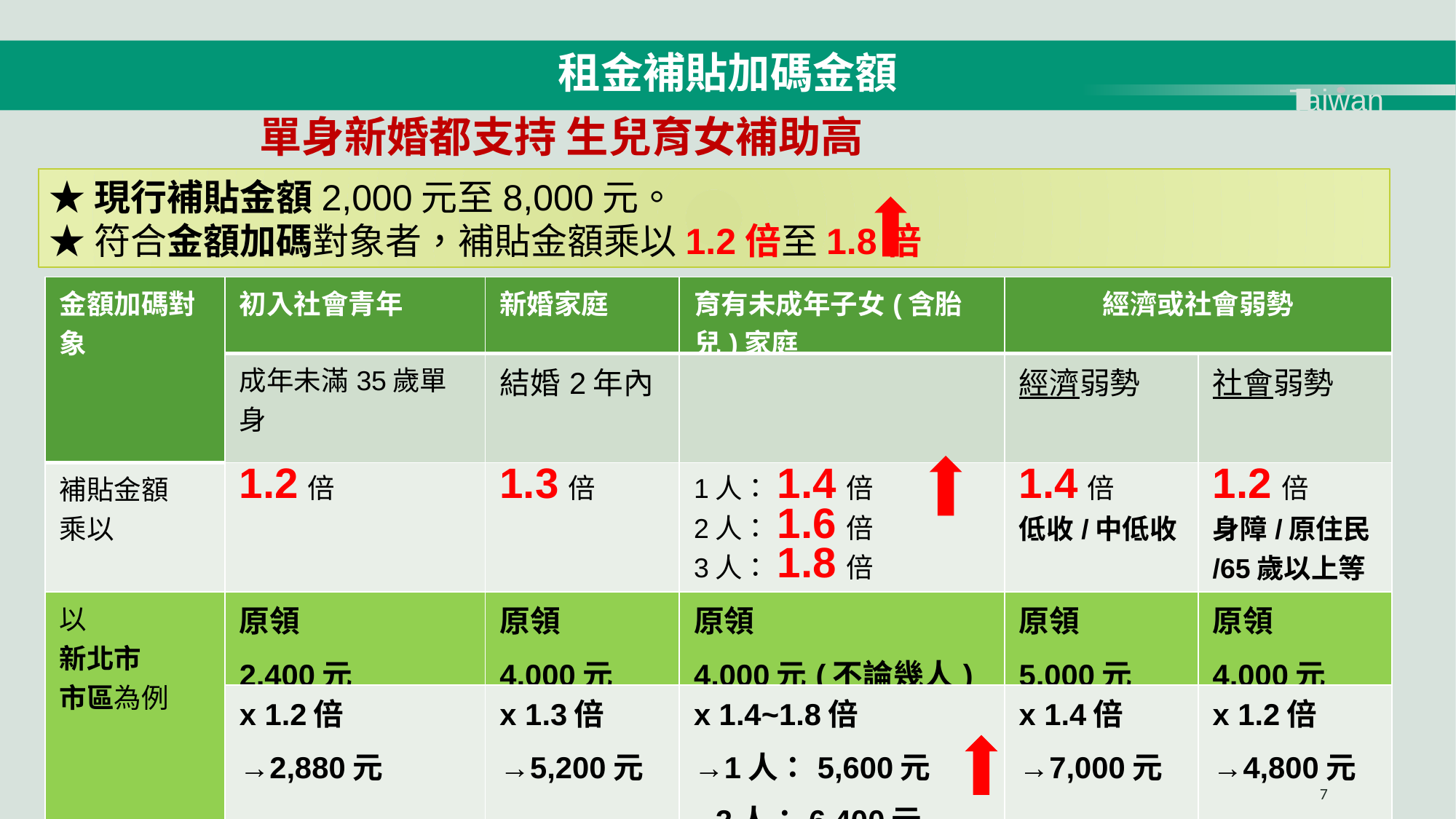

租金補貼加碼金額

Taiwan

單身新婚都支持 生兒育女補助高
★現行補貼金額2,000元至8,000元。
★符合金額加碼對象者，補貼金額乘以1.2倍至1.8倍

| 金額加碼對象 | 初入社會青年 | 新婚家庭 | 育有未成年子女(含胎兒)家庭 | 經濟或社會弱勢 |  |
| --- | --- | --- | --- | --- | --- |
|  | 成年未滿35歲單身 | 結婚2年內 |  | 經濟弱勢 | 社會弱勢 |
| 補貼金額 乘以 | 1.2倍 | 1.3倍 | 1人：1.4倍 2人：1.6倍 3人：1.8倍 | 1.4倍 低收/中低收 | 1.2倍 身障/原住民/65歲以上等 |
| 以 新北市 市區為例 | 原領 2,400元 | 原領 4,000元 | 原領 4,000元(不論幾人) | 原領 5,000元 | 原領 4,000元 |
|  | x 1.2倍 →2,880元 | x 1.3倍 →5,200元 | x 1.4~1.8倍 →1人：5,600元 2人：6,400元 3人：7,200元 | x 1.4倍 →7,000元 | x 1.2倍 →4,800元 |

7